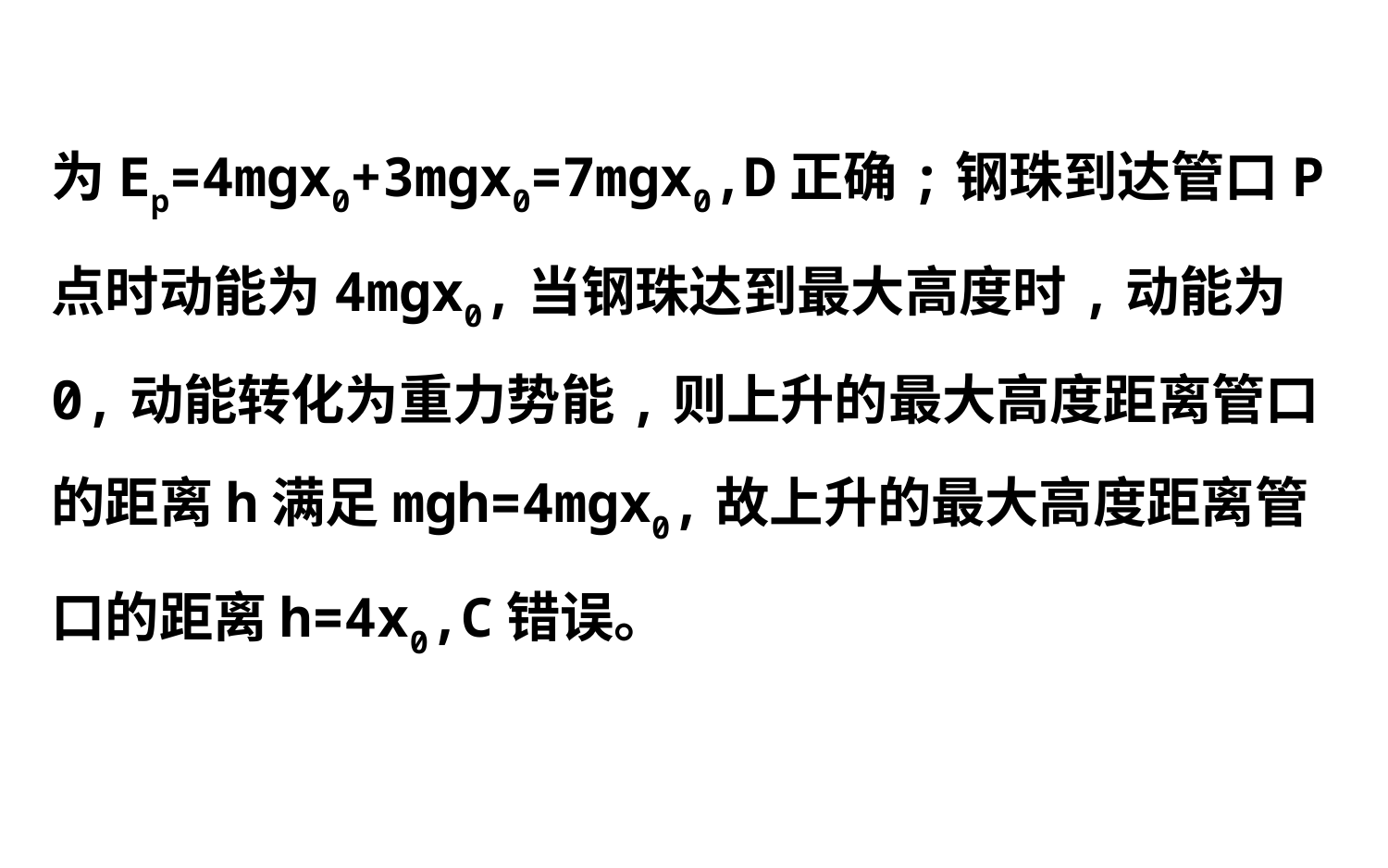

为Ep=4mgx0+3mgx0=7mgx0,D正确;钢珠到达管口P点时动能为4mgx0,当钢珠达到最大高度时,动能为0,动能转化为重力势能,则上升的最大高度距离管口的距离h满足mgh=4mgx0,故上升的最大高度距离管口的距离h=4x0,C错误。